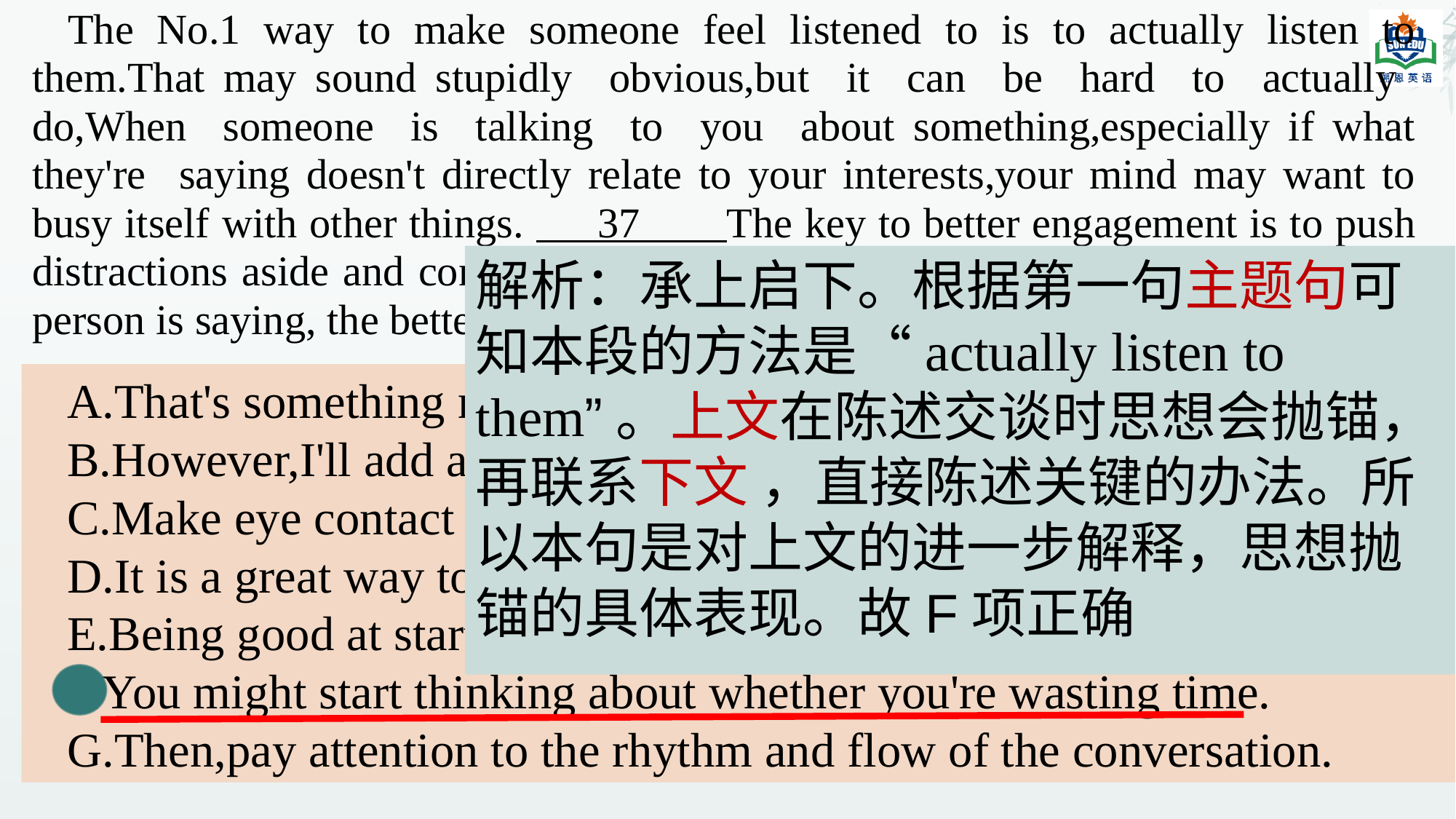

The No.1 way to make someone feel listened to is to actually listen to them.That may sound stupidly  obvious,but  it  can  be  hard  to  actually  do,When  someone  is  talking  to  you  about something,especially if what they're  saying doesn't directly relate to your interests,your mind may want to busy itself with other things.      37       The key to better engagement is to push distractions aside and concentrate.The more you can actually focus on what the person is saying, the betteryou'll be able to engage with them.
解析：承上启下。根据第一句主题句可知本段的方法是“actually listen to them”。上文在陈述交谈时思想会抛锚，再联系下文 ，直接陈述关键的办法。所以本句是对上文的进一步解释，思想抛锚的具体表现。故F项正确

A.That's something most of us desire.
B.However,I'll add a word of warning.
C.Make eye contact much but not all of the time.
D.It is a great way to learn how to keep the volley going.
E.Being good at starting conversations is an essential skill.
F.You might start thinking about whether you're wasting time.
G.Then,pay attention to the rhythm and flow of the conversation.